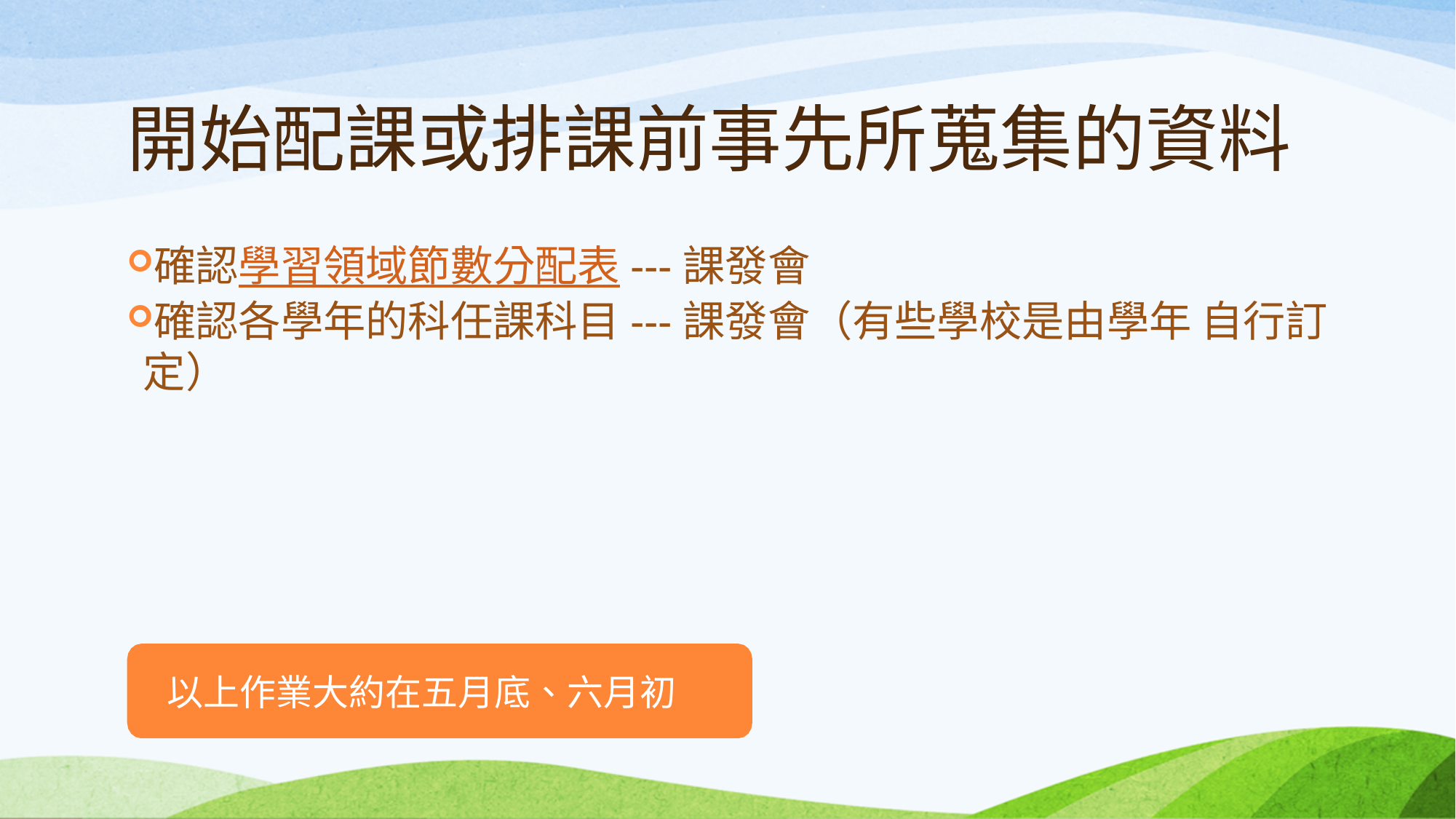

# 開始配課或排課前事先所蒐集的資料
確認學習領域節數分配表---課發會
確認各學年的科任課科目---課發會（有些學校是由學年 自行訂定）

以上作業大約在五月底、六月初